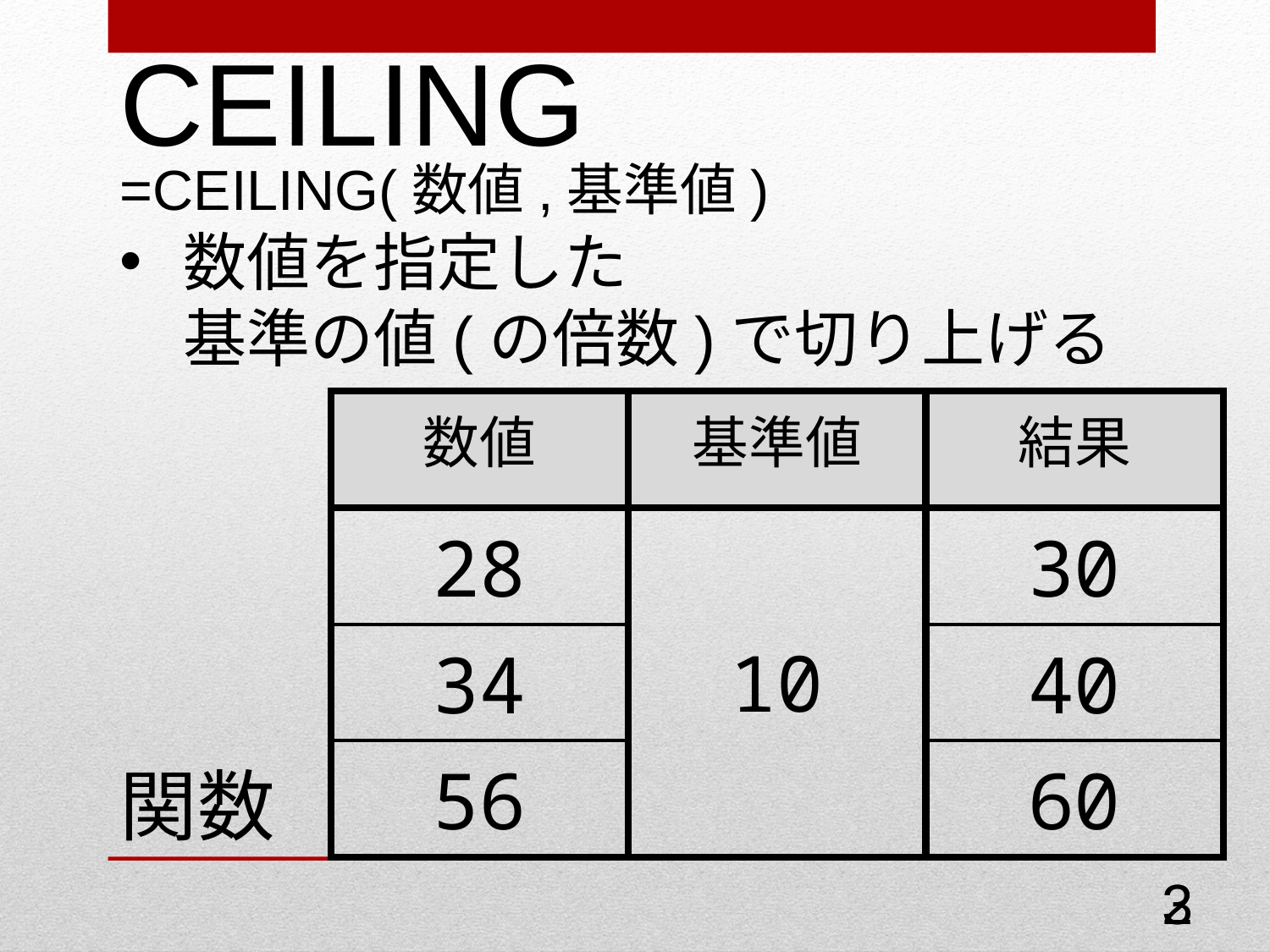

CEILING
=CEILING(数値,基準値)
数値を指定した
基準の値(の倍数)で切り上げる

| 数値 | 基準値 | 結果 |
| --- | --- | --- |
| 28 | 10 | 30 |
| 34 |  | 40 |
| 56 |  | 60 |
関数
2
3